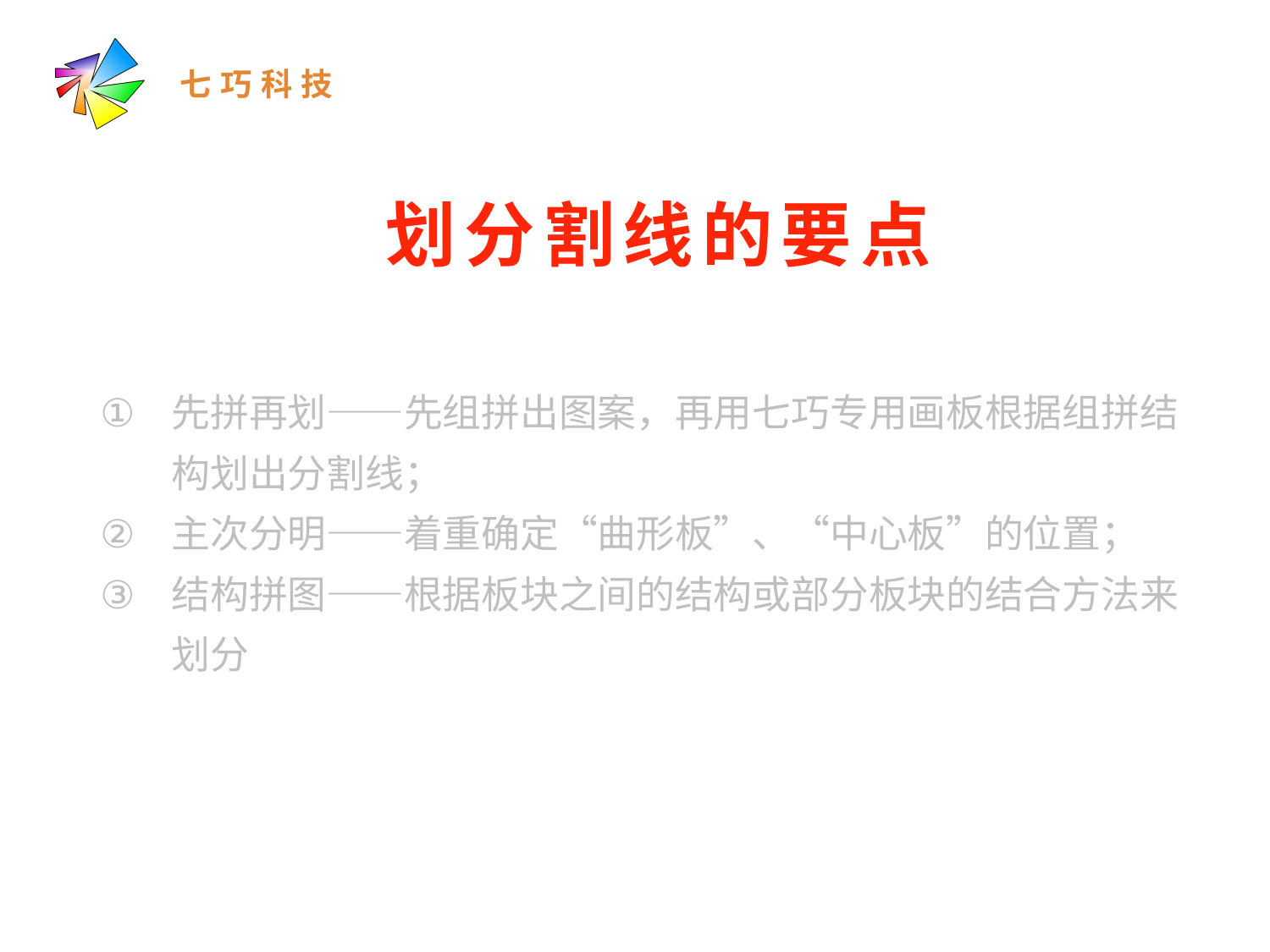

划分割线的要点

先拼再划——先组拼出图案，再用七巧专用画板根据组拼结构划出分割线；
主次分明——着重确定“曲形板”、“中心板”的位置；
结构拼图——根据板块之间的结构或部分板块的结合方法来划分